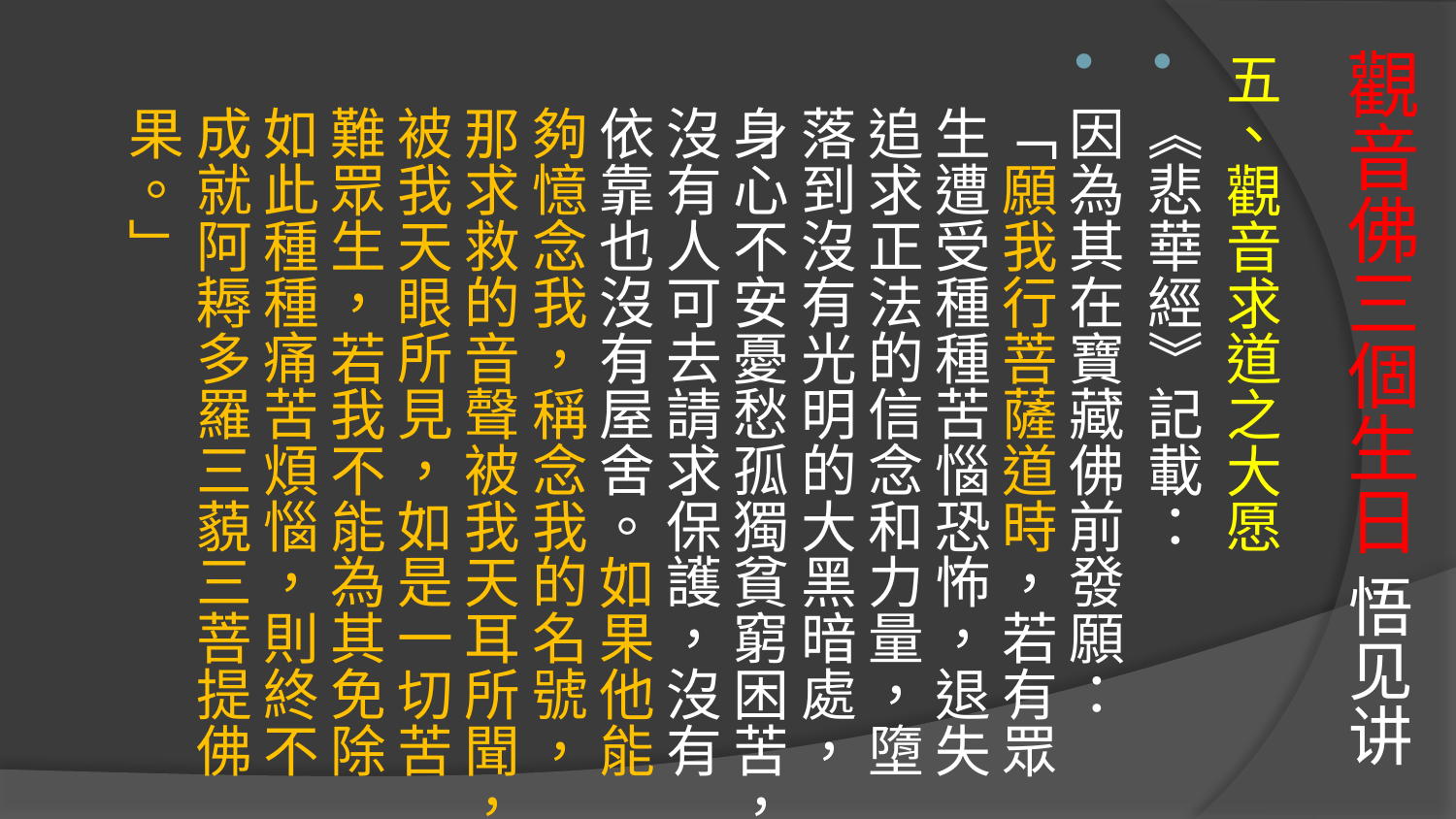

# 觀音佛三個生日 悟见讲
五、觀音求道之大愿
《悲華經》記載：
因為其在寶藏佛前發願：「願我行菩薩道時，若有眾生遭受種種苦惱恐怖，退失追求正法的信念和力量，墮落到沒有光明的大黑暗處，身心不安憂愁孤獨貧窮困苦，沒有人可去請求保護，沒有依靠也沒有屋舍。如果他能夠憶念我，稱念我的名號，那求救的音聲被我天耳所聞，被我天眼所見，如是一切苦難眾生，若我不能為其免除如此種種痛苦煩惱，則終不成就阿耨多羅三藐三菩提佛果。」